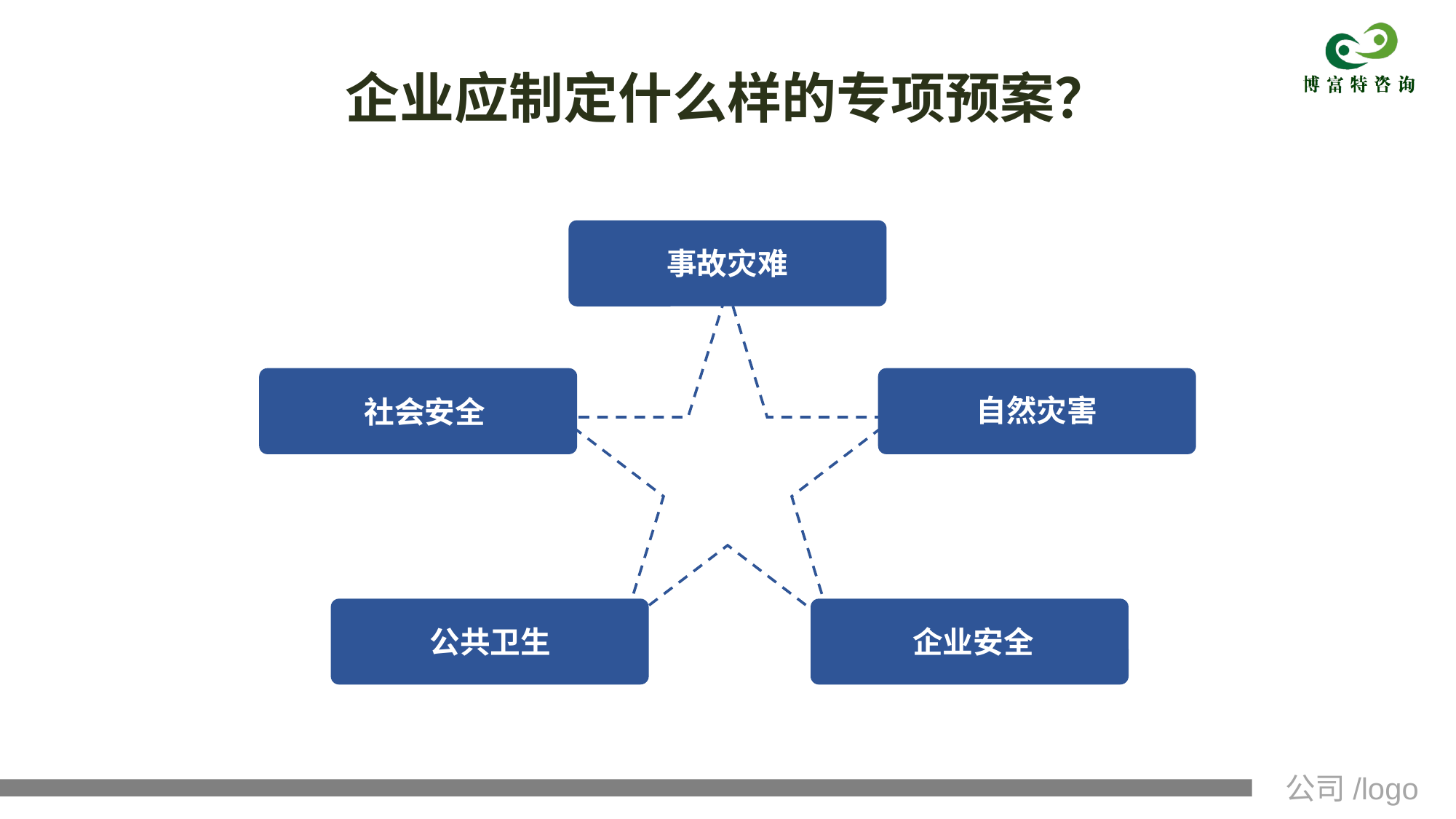

企业应制定什么样的专项预案？

事故灾难

自然灾害
社会安全

公共卫生
企业安全
公司/logo